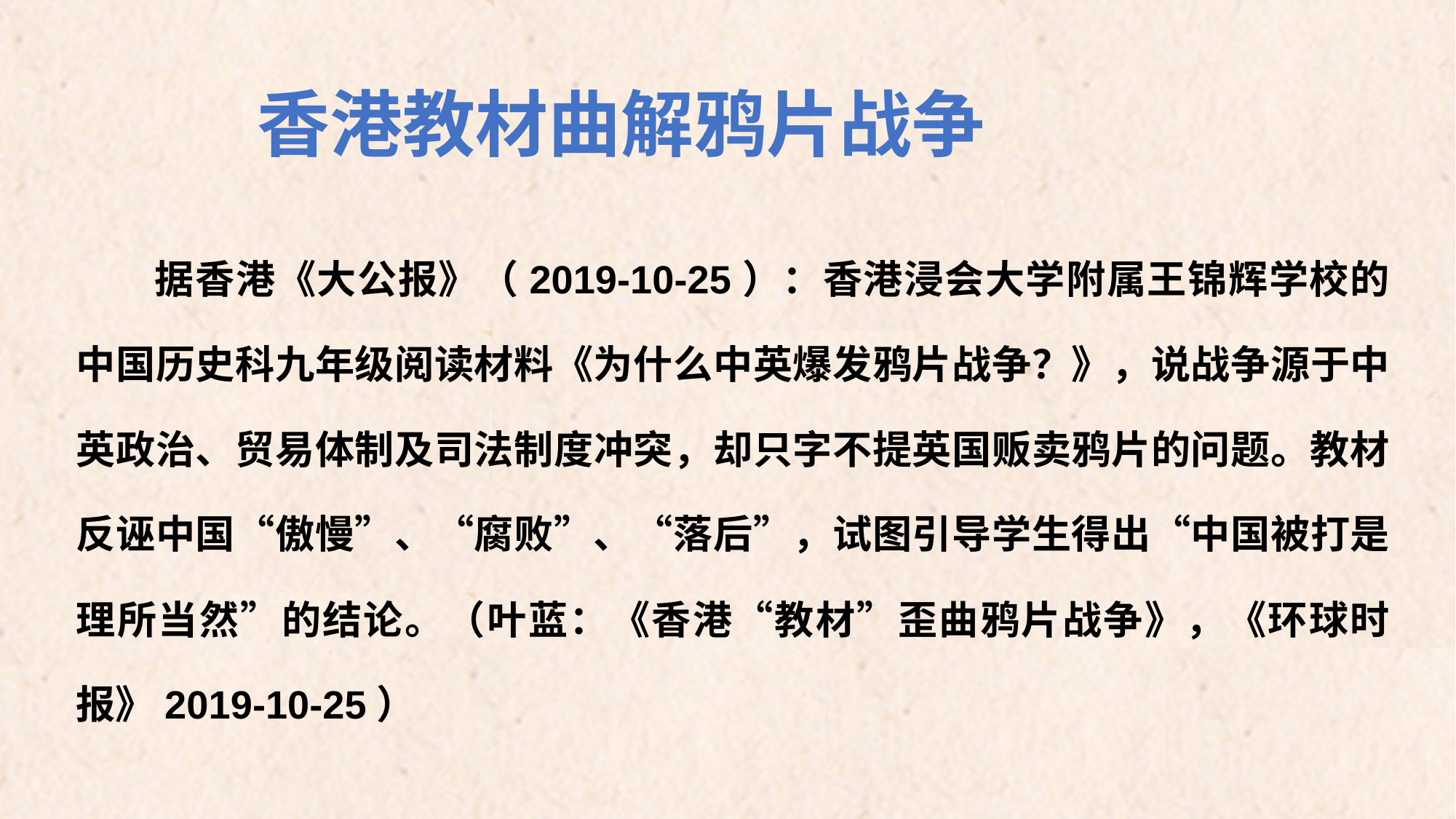

# 香港教材曲解鸦片战争
据香港《大公报》（2019-10-25）：香港浸会大学附属王锦辉学校的中国历史科九年级阅读材料《为什么中英爆发鸦片战争？》，说战争源于中英政治、贸易体制及司法制度冲突，却只字不提英国贩卖鸦片的问题。教材反诬中国“傲慢”、“腐败”、“落后”，试图引导学生得出“中国被打是理所当然”的结论。（叶蓝：《香港“教材”歪曲鸦片战争》，《环球时报》2019-10-25）